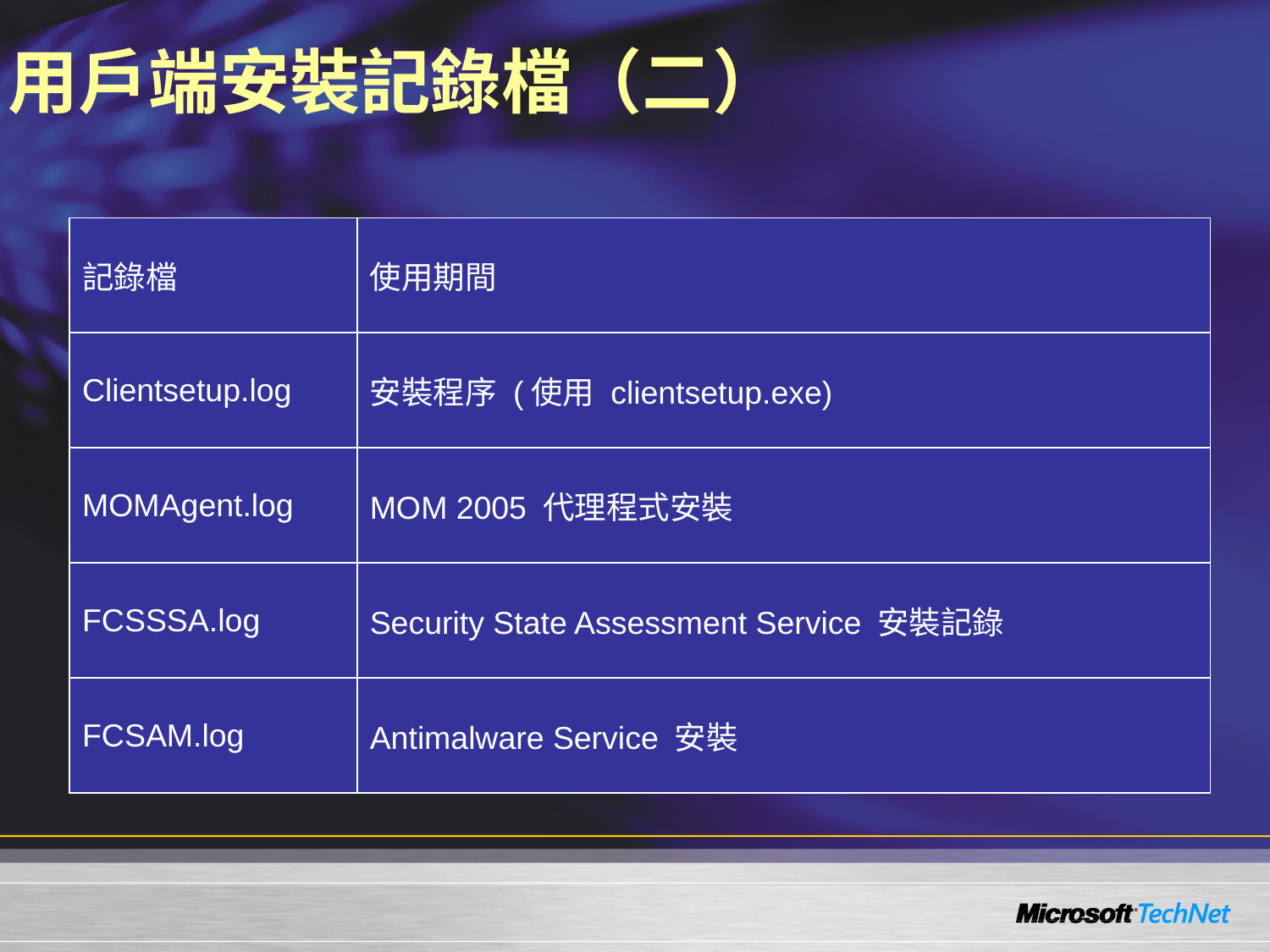

# 用戶端安裝記錄檔（二）
| 記錄檔 | 使用期間 |
| --- | --- |
| Clientsetup.log | 安裝程序 (使用 clientsetup.exe) |
| MOMAgent.log | MOM 2005 代理程式安裝 |
| FCSSSA.log | Security State Assessment Service 安裝記錄 |
| FCSAM.log | Antimalware Service 安裝 |